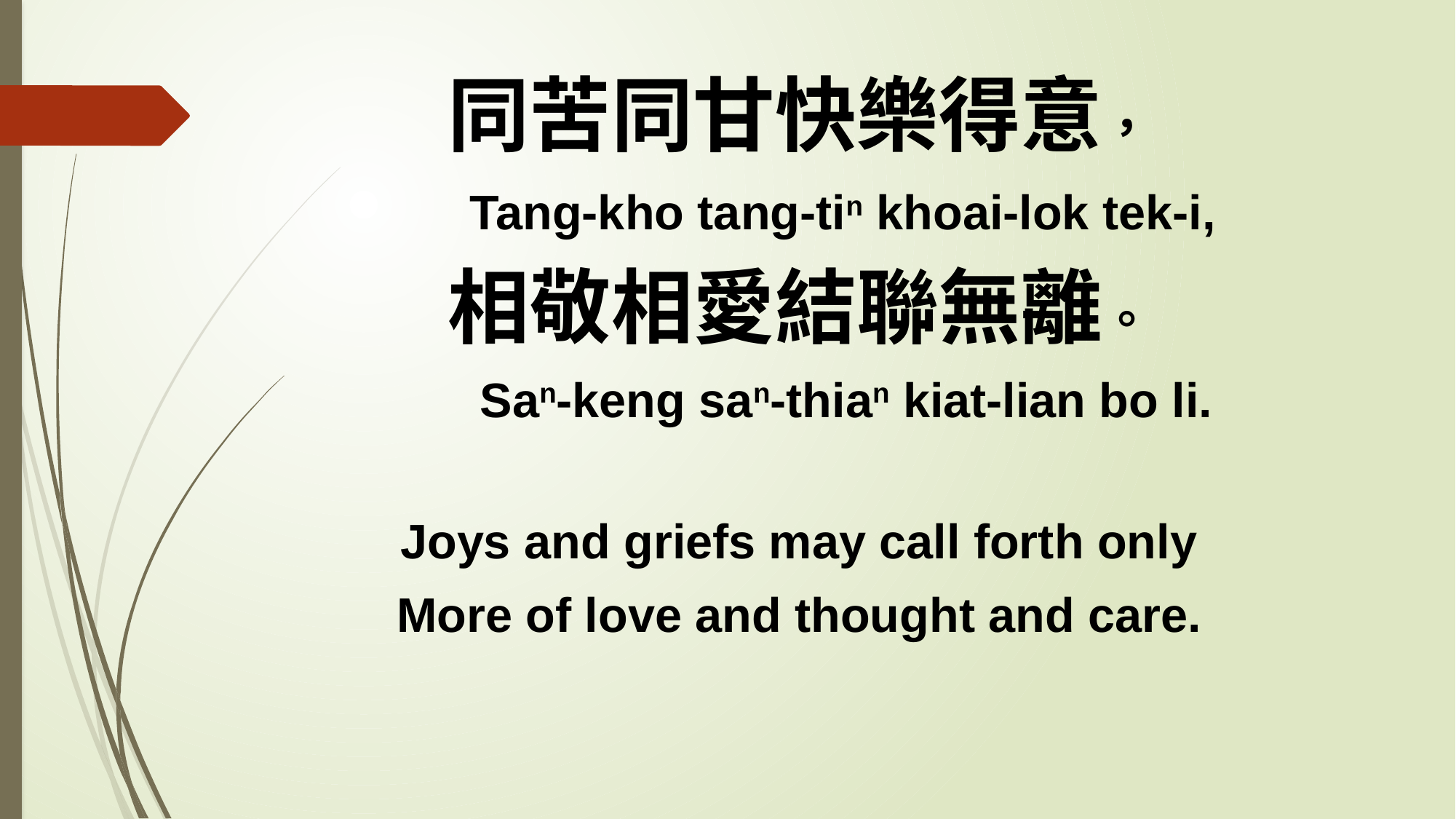

同苦同甘快樂得意，
             Tang-kho tang-tin khoai-lok tek-i,
相敬相愛結聯無離。
               San-keng san-thian kiat-lian bo li.

Joys and griefs may call forth only
More of love and thought and care.